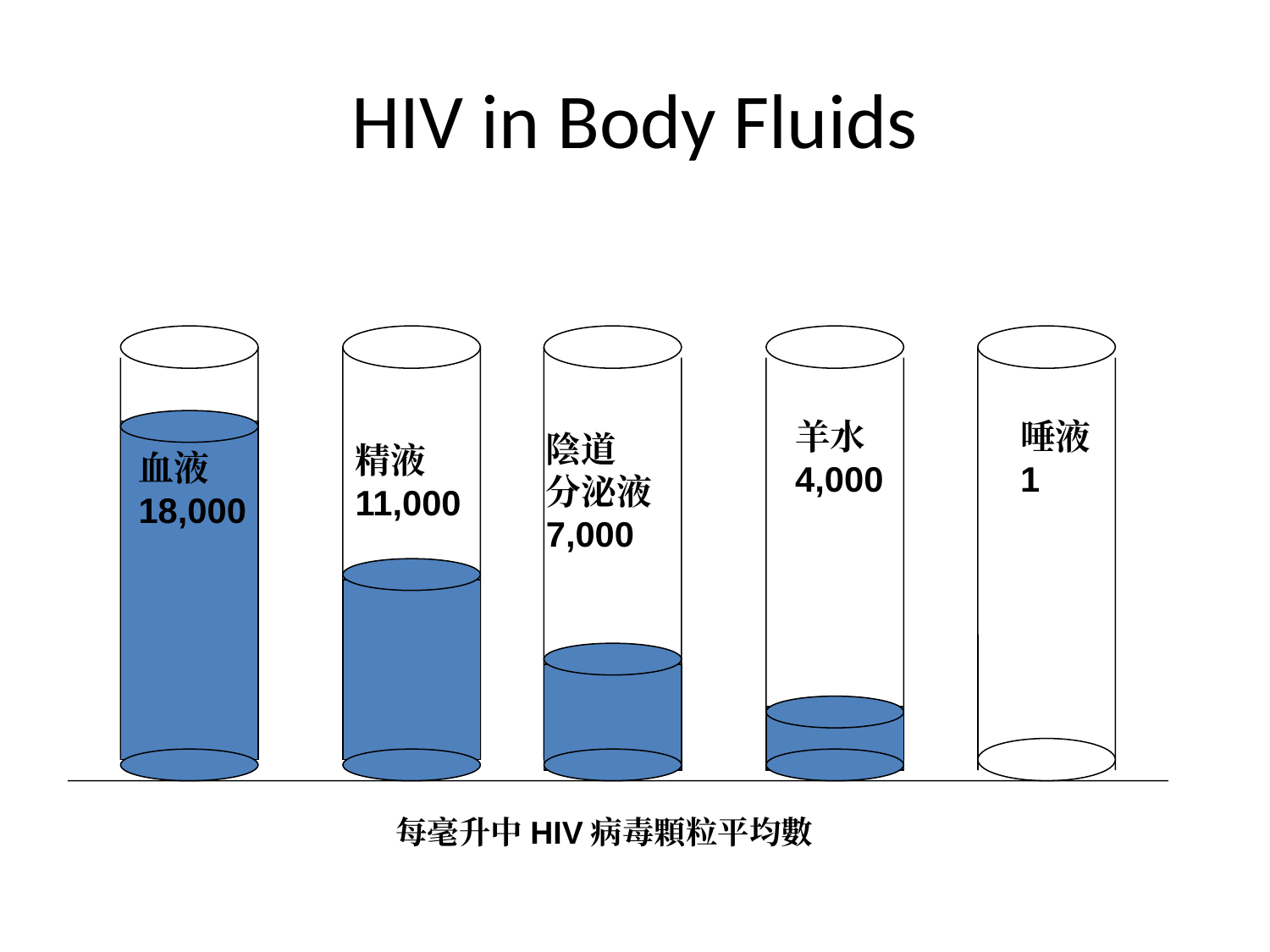

HIV in Body Fluids

羊水
4,000
唾液
1

陰道
分泌液
7,000
精液
11,000

血液
18,000

每毫升中HIV病毒顆粒平均數